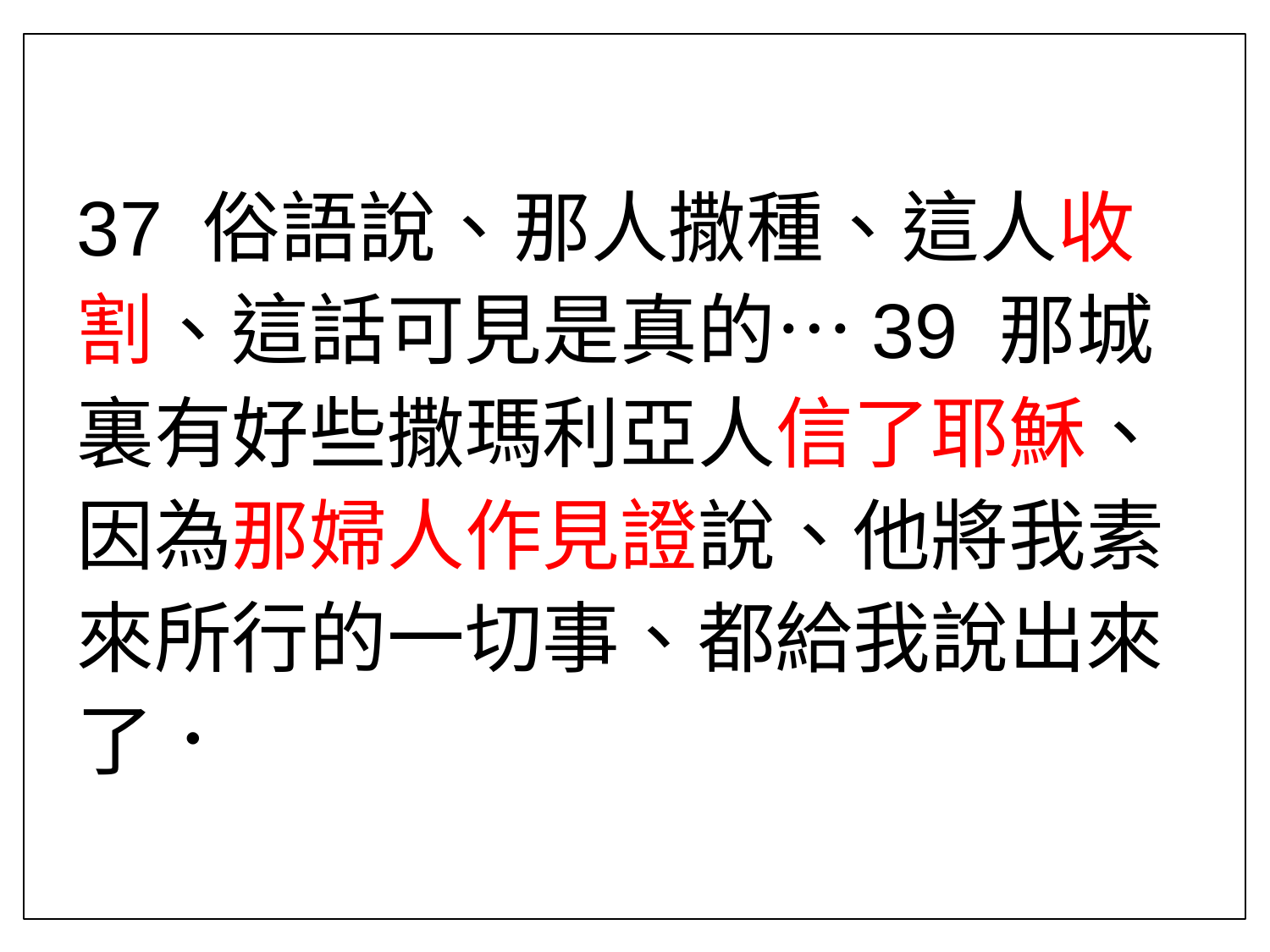

37 俗語說、那人撒種、這人收割、這話可見是真的…39 那城裏有好些撒瑪利亞人信了耶穌、因為那婦人作見證說、他將我素來所行的一切事、都給我說出來了．